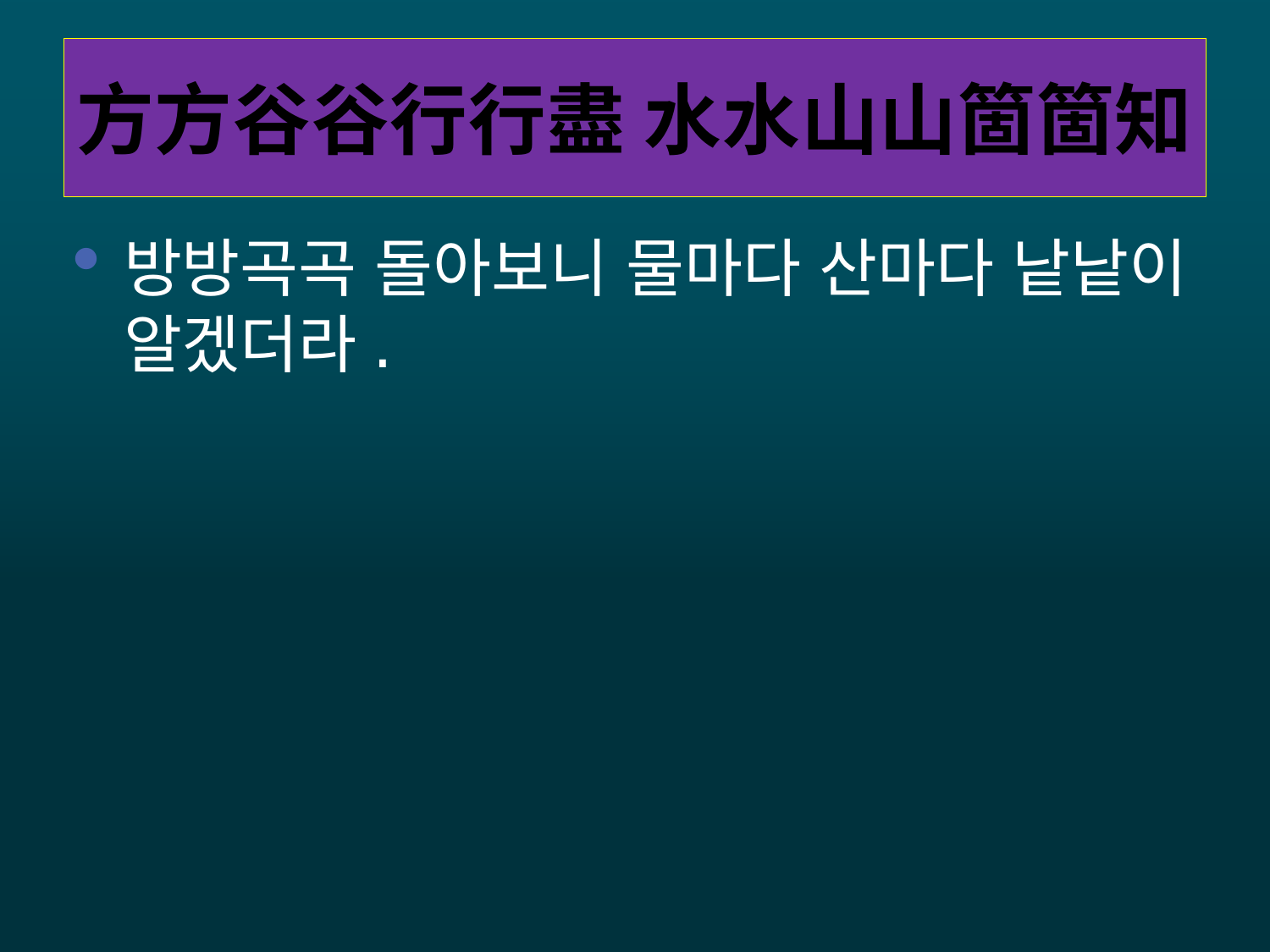

# 方方谷谷行行盡 水水山山箇箇知
방방곡곡 돌아보니 물마다 산마다 낱낱이 알겠더라.